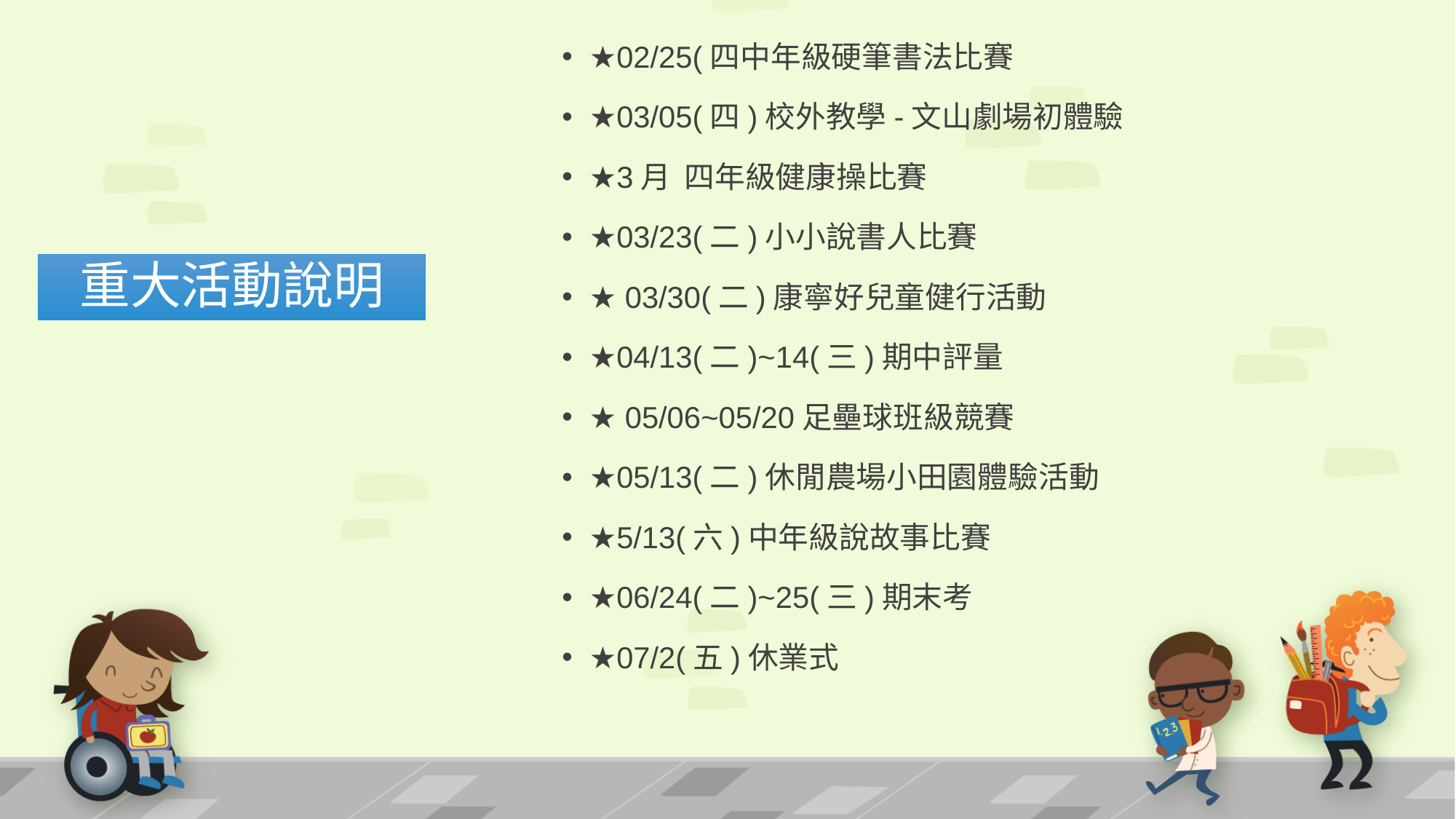

★02/25(四中年級硬筆書法比賽
★03/05(四)校外教學-文山劇場初體驗
★3月  四年級健康操比賽
★03/23(二)小小說書人比賽
★ 03/30(二)康寧好兒童健行活動
★04/13(二)~14(三)期中評量
★ 05/06~05/20足壘球班級競賽
★05/13(二)休閒農場小田園體驗活動
★5/13(六)中年級說故事比賽
★06/24(二)~25(三)期末考
★07/2(五)休業式
重大活動說明